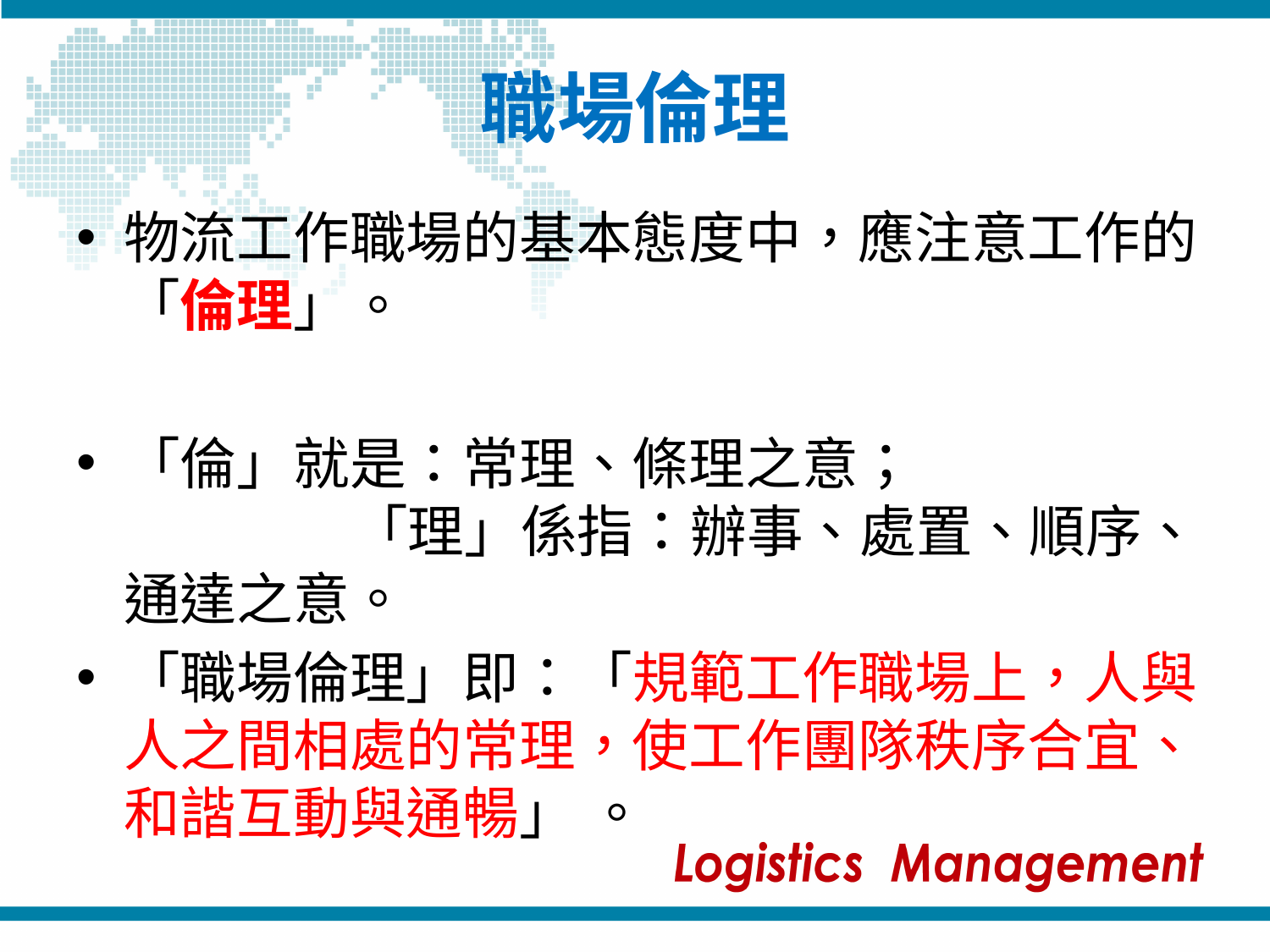

# 職場倫理
物流工作職場的基本態度中，應注意工作的「倫理」。

「倫」就是：常理、條理之意；                                           「理」係指：辦事、處置、順序、通達之意。
「職場倫理」即：「規範工作職場上，人與人之間相處的常理，使工作團隊秩序合宜、和諧互動與通暢」 。